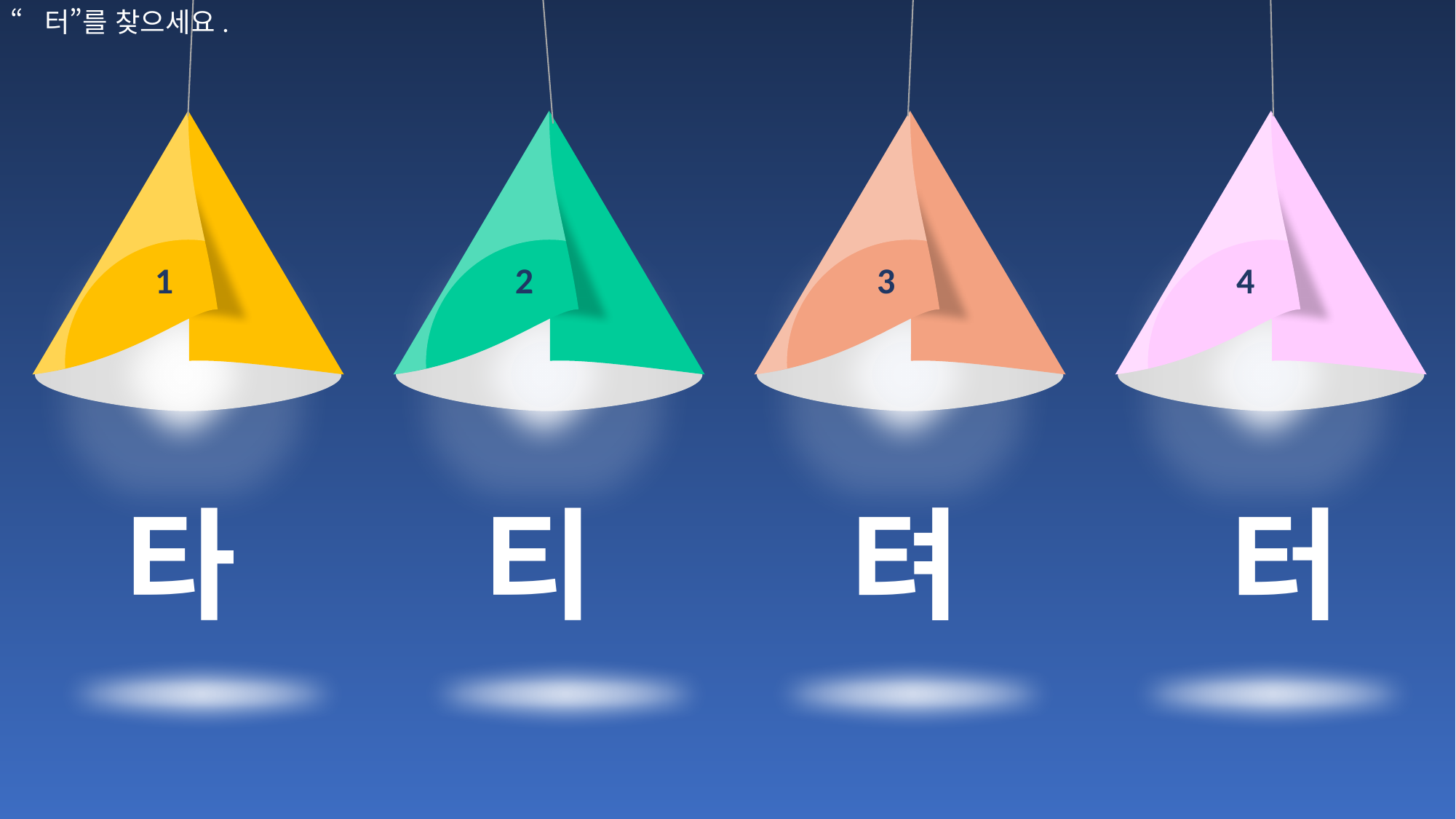

“터”를 찾으세요.

1
2
3
4

타
티
텨
터